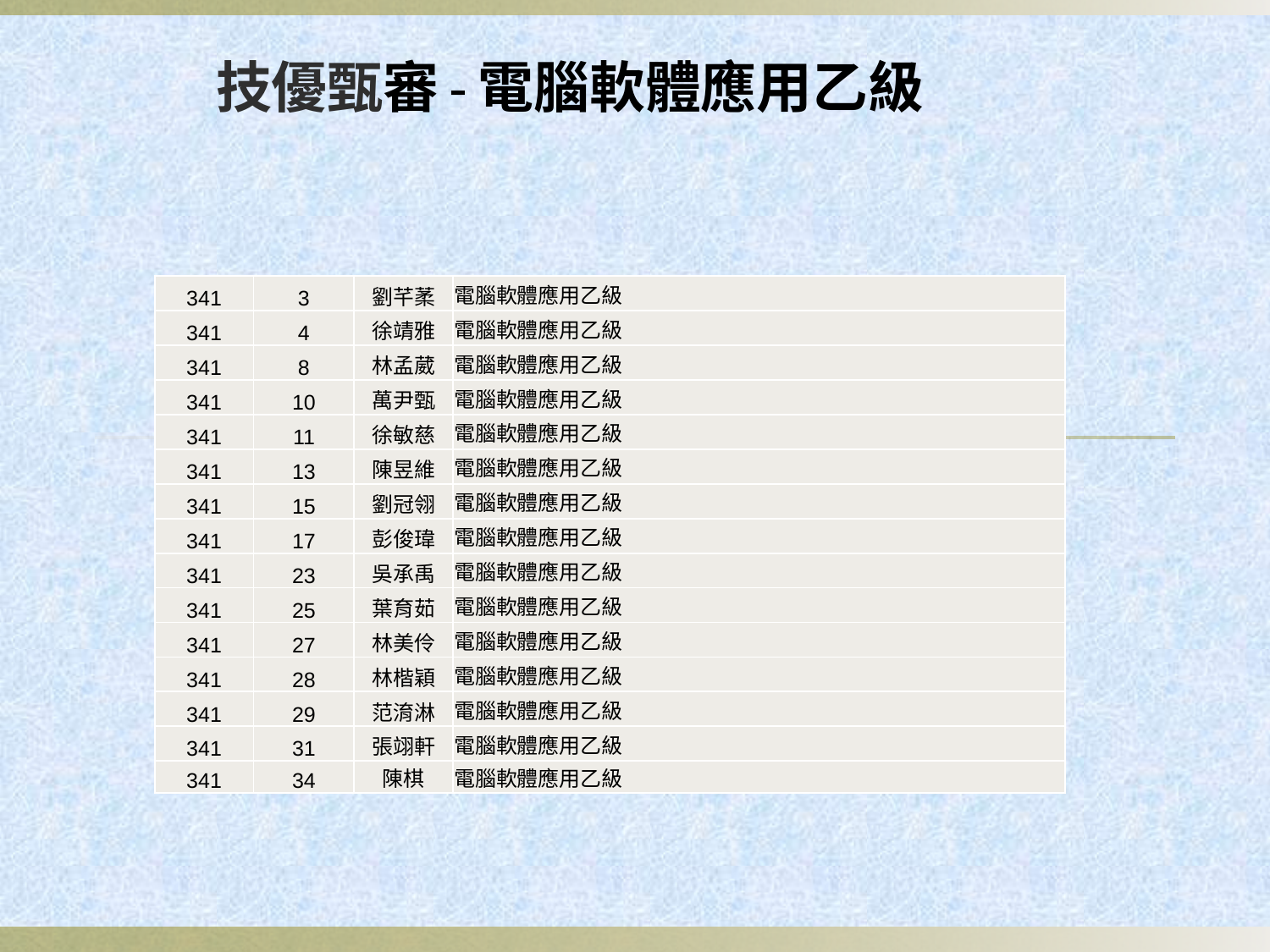

# 技優甄審-電腦軟體應用乙級
| 341 | 3 | 劉芊葇 | 電腦軟體應用乙級 |
| --- | --- | --- | --- |
| 341 | 4 | 徐靖雅 | 電腦軟體應用乙級 |
| 341 | 8 | 林孟葳 | 電腦軟體應用乙級 |
| 341 | 10 | 萬尹甄 | 電腦軟體應用乙級 |
| 341 | 11 | 徐敏慈 | 電腦軟體應用乙級 |
| 341 | 13 | 陳昱維 | 電腦軟體應用乙級 |
| 341 | 15 | 劉冠翎 | 電腦軟體應用乙級 |
| 341 | 17 | 彭俊瑋 | 電腦軟體應用乙級 |
| 341 | 23 | 吳承禹 | 電腦軟體應用乙級 |
| 341 | 25 | 葉育茹 | 電腦軟體應用乙級 |
| 341 | 27 | 林美伶 | 電腦軟體應用乙級 |
| 341 | 28 | 林楷穎 | 電腦軟體應用乙級 |
| 341 | 29 | 范淯淋 | 電腦軟體應用乙級 |
| 341 | 31 | 張翊軒 | 電腦軟體應用乙級 |
| 341 | 34 | 陳棋 | 電腦軟體應用乙級 |